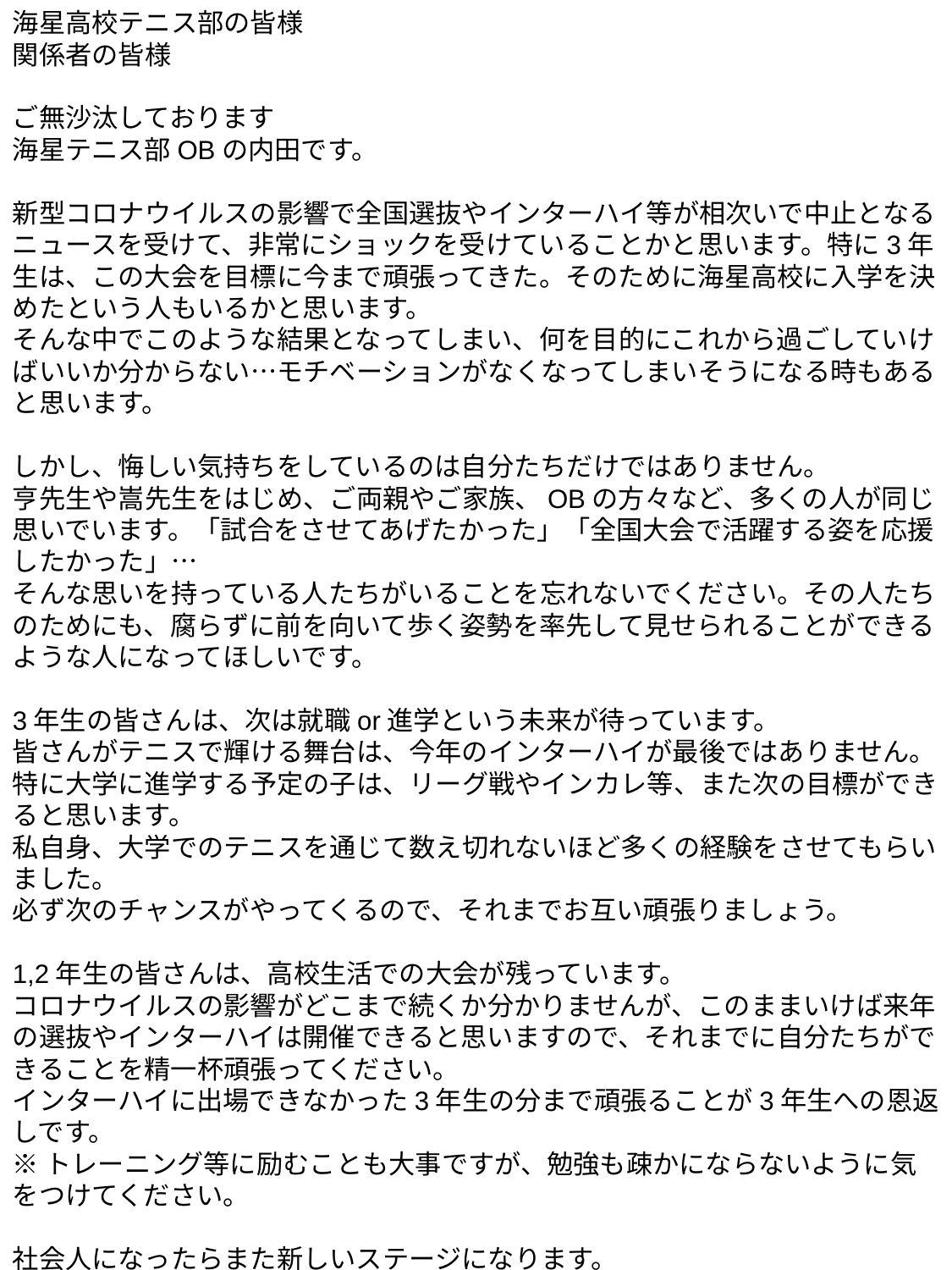

海星高校テニス部の皆様
関係者の皆様

ご無沙汰しております
海星テニス部OBの内田です。

新型コロナウイルスの影響で全国選抜やインターハイ等が相次いで中止となるニュースを受けて、非常にショックを受けていることかと思います。特に3年生は、この大会を目標に今まで頑張ってきた。そのために海星高校に入学を決めたという人もいるかと思います。
そんな中でこのような結果となってしまい、何を目的にこれから過ごしていけばいいか分からない…モチベーションがなくなってしまいそうになる時もあると思います。

しかし、悔しい気持ちをしているのは自分たちだけではありません。
亨先生や嵩先生をはじめ、ご両親やご家族、OBの方々など、多くの人が同じ思いでいます。「試合をさせてあげたかった」「全国大会で活躍する姿を応援したかった」…
そんな思いを持っている人たちがいることを忘れないでください。その人たちのためにも、腐らずに前を向いて歩く姿勢を率先して見せられることができるような人になってほしいです。

3年生の皆さんは、次は就職or進学という未来が待っています。
皆さんがテニスで輝ける舞台は、今年のインターハイが最後ではありません。
特に大学に進学する予定の子は、リーグ戦やインカレ等、また次の目標ができると思います。
私自身、大学でのテニスを通じて数え切れないほど多くの経験をさせてもらいました。
必ず次のチャンスがやってくるので、それまでお互い頑張りましょう。

1,2年生の皆さんは、高校生活での大会が残っています。
コロナウイルスの影響がどこまで続くか分かりませんが、このままいけば来年の選抜やインターハイは開催できると思いますので、それまでに自分たちができることを精一杯頑張ってください。
インターハイに出場できなかった3年生の分まで頑張ることが3年生への恩返しです。
※トレーニング等に励むことも大事ですが、勉強も疎かにならないように気をつけてください。

社会人になったらまた新しいステージになります。
時には部活や授業より辛く大変な場面も出てくるかもしれませんが、今回のような出来事に比べれば大したことないと思えるような自分になりましょう。
そして、多くの人に感謝して毎日を過ごしていきましょう。

感謝が絆を

これからも応援しています。